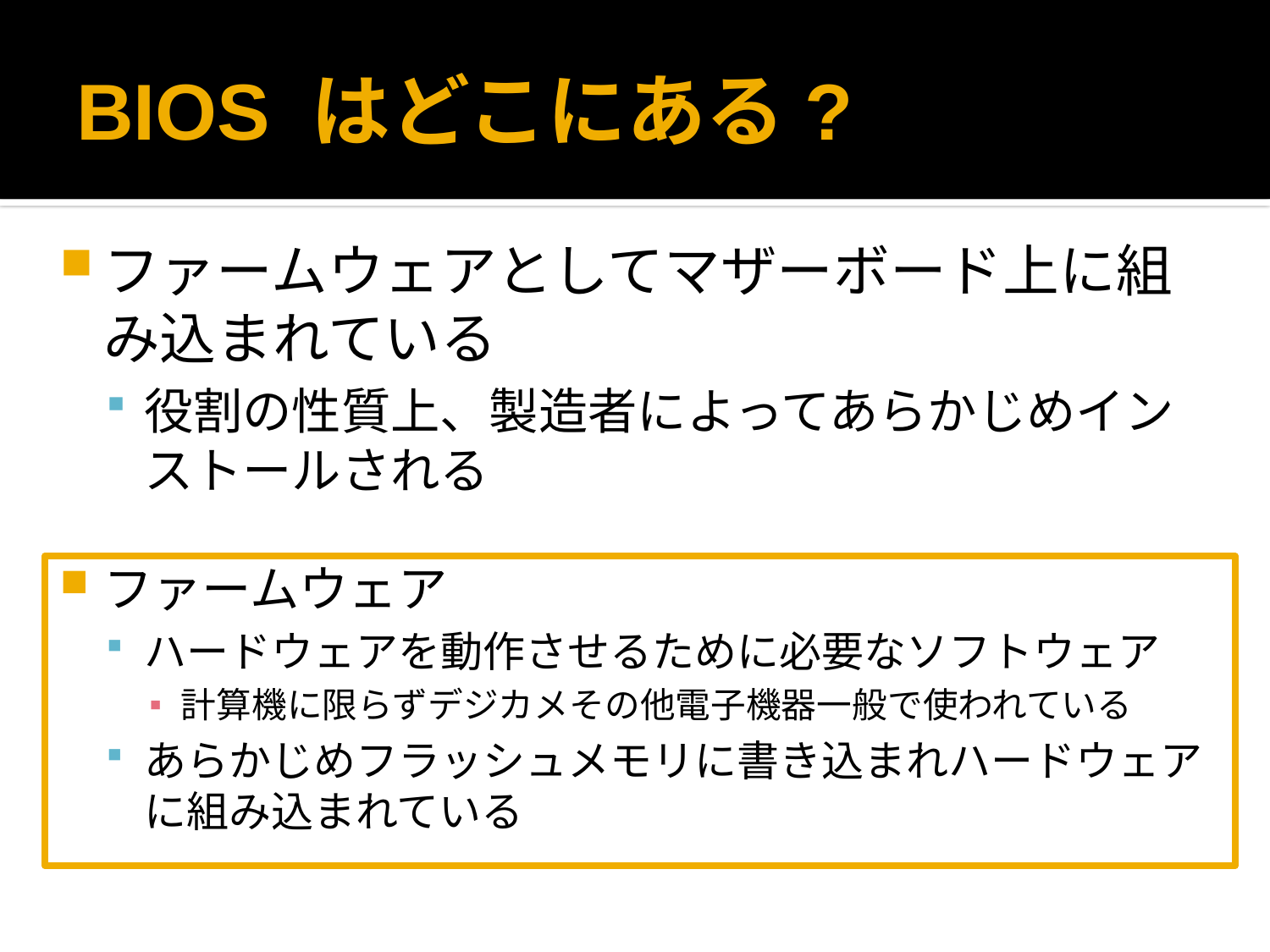

# BIOS はどこにある?
ファームウェアとしてマザーボード上に組み込まれている
役割の性質上、製造者によってあらかじめインストールされる

ファームウェア
ハードウェアを動作させるために必要なソフトウェア
計算機に限らずデジカメその他電子機器一般で使われている
あらかじめフラッシュメモリに書き込まれハードウェアに組み込まれている